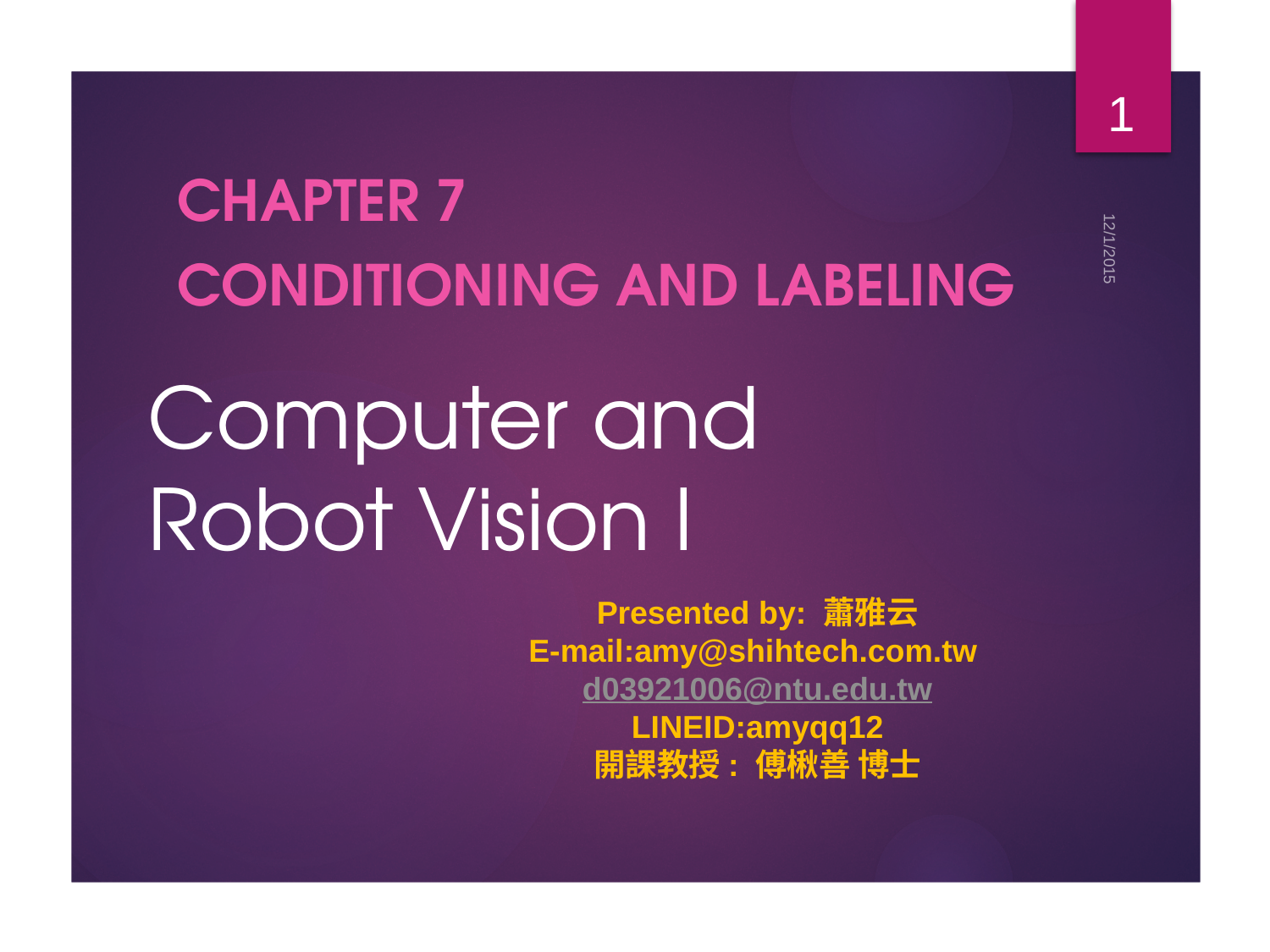

1
Chapter 7
Conditioning and Labeling

12/1/2015
# Computer and Robot Vision I
Presented by: 蕭雅云
E-mail:amy@shihtech.com.tw
d03921006@ntu.edu.tw
LINEID:amyqq12
開課教授: 傅楸善 博士